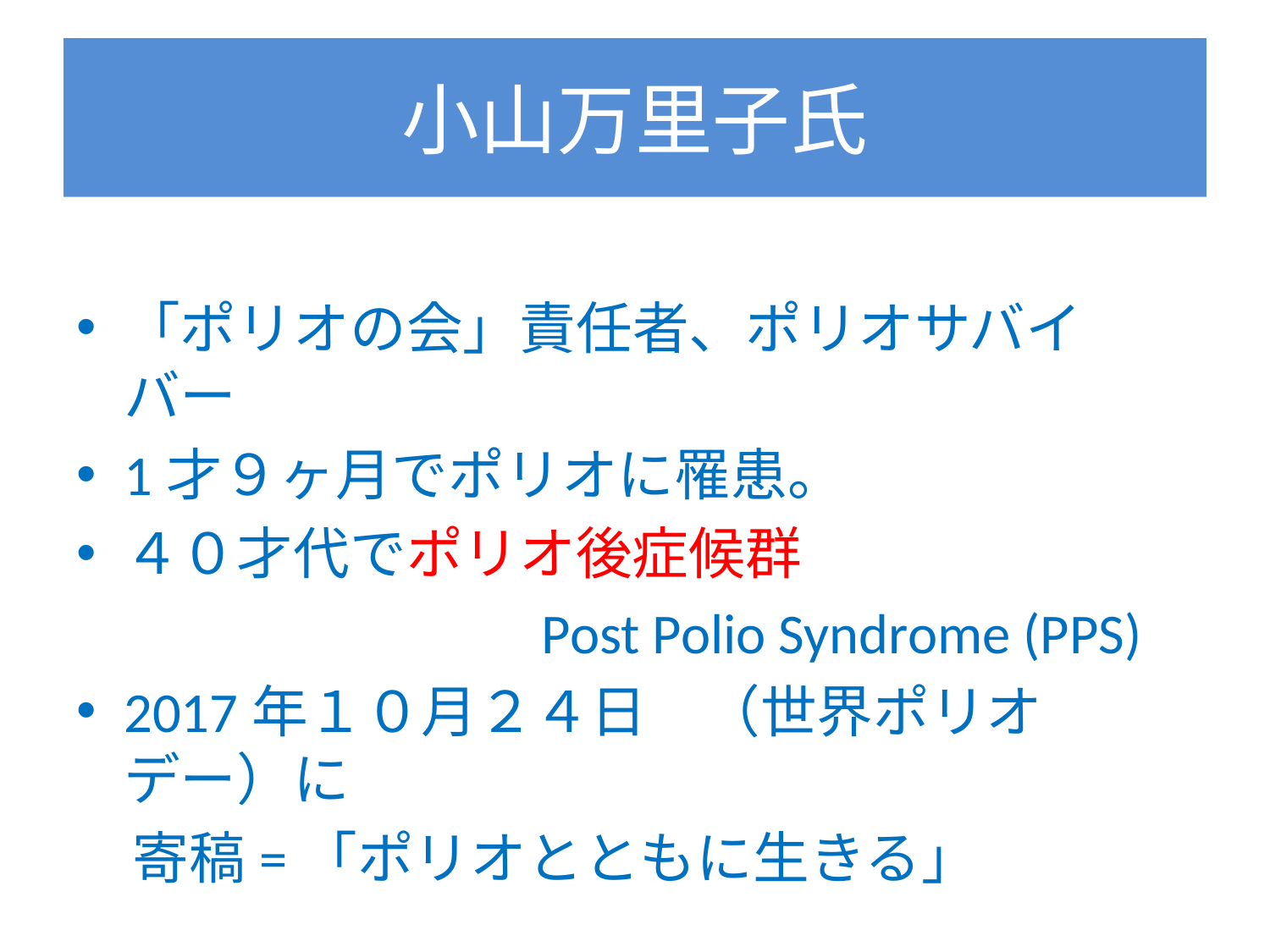

# 小山万里子氏
「ポリオの会」責任者、ポリオサバイバー
1才９ヶ月でポリオに罹患。
４０才代でポリオ後症候群
　　　　　　　　Post Polio Syndrome (PPS)
2017年１０月２４日　（世界ポリオデー）に
　寄稿=「ポリオとともに生きる」